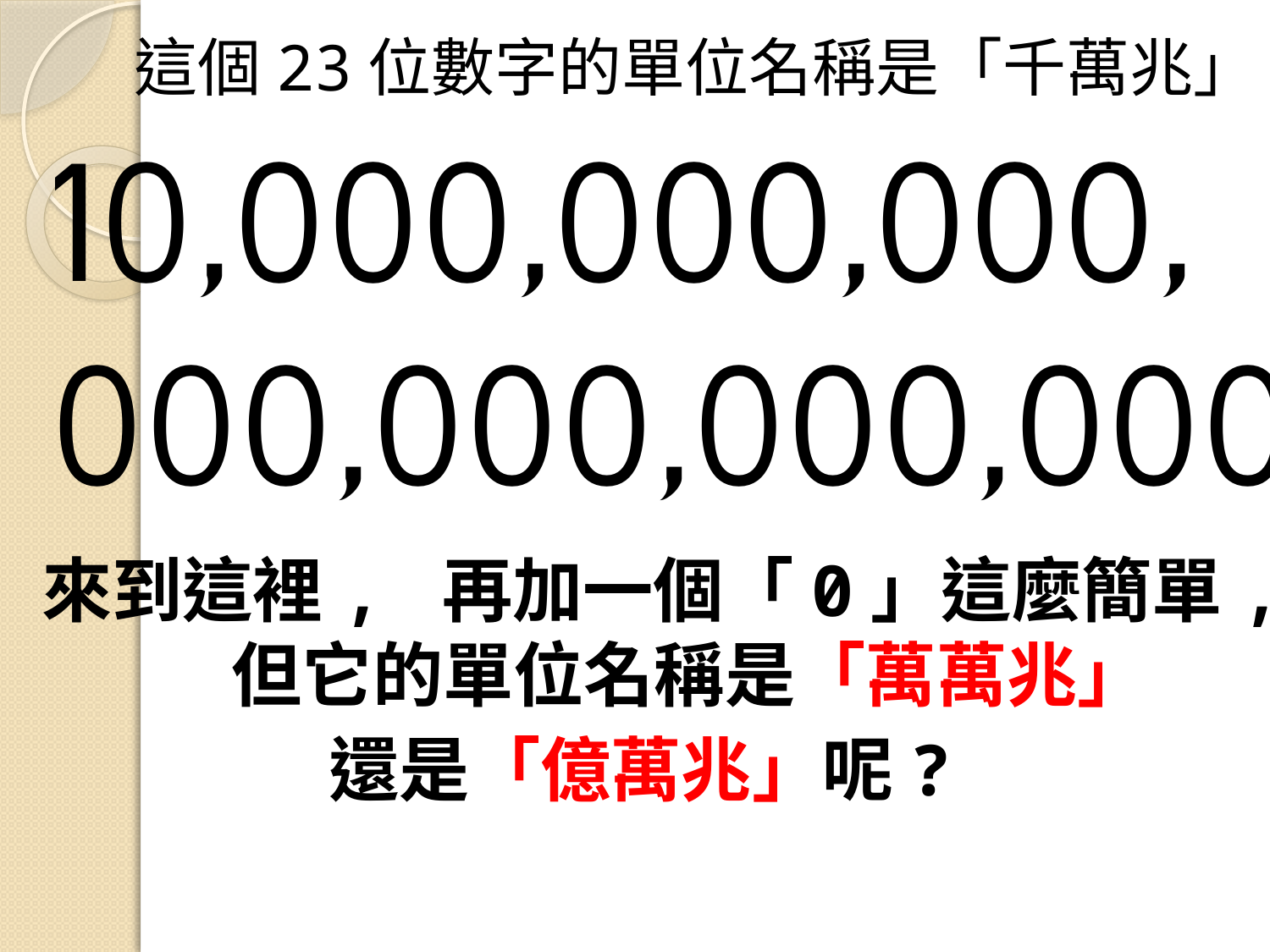

這個23位數字的單位名稱是「千萬兆」
10,000,000,000,
000,000,000,000
來到這裡, 再加一個「0」這麼簡單, 但它的單位名稱是「萬萬兆」
還是「億萬兆」呢?